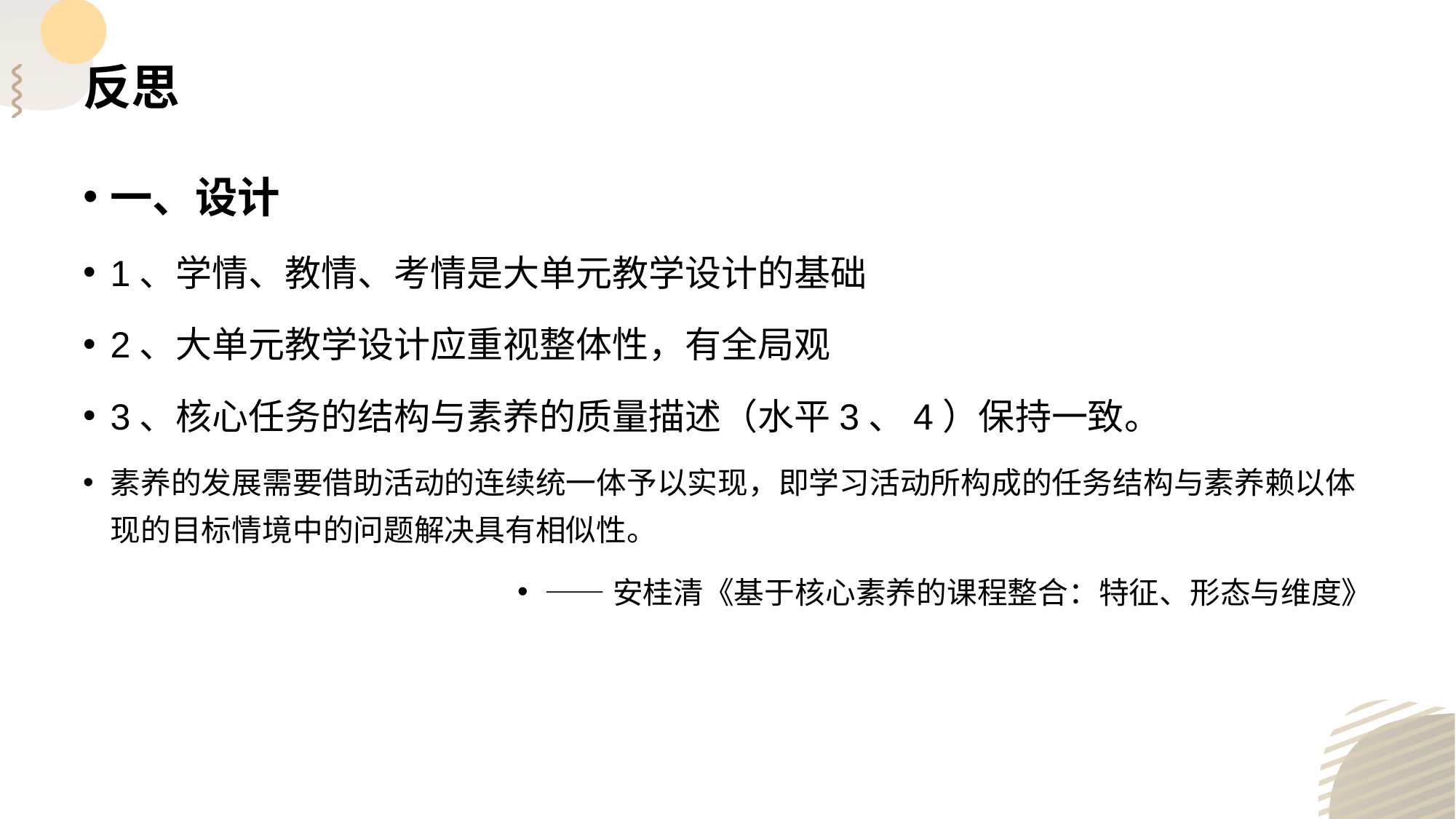

# 反思
一、设计
1、学情、教情、考情是大单元教学设计的基础
2、大单元教学设计应重视整体性，有全局观
3、核心任务的结构与素养的质量描述（水平3、4）保持一致。
素养的发展需要借助活动的连续统一体予以实现，即学习活动所构成的任务结构与素养赖以体现的目标情境中的问题解决具有相似性。
——安桂清《基于核心素养的课程整合：特征、形态与维度》